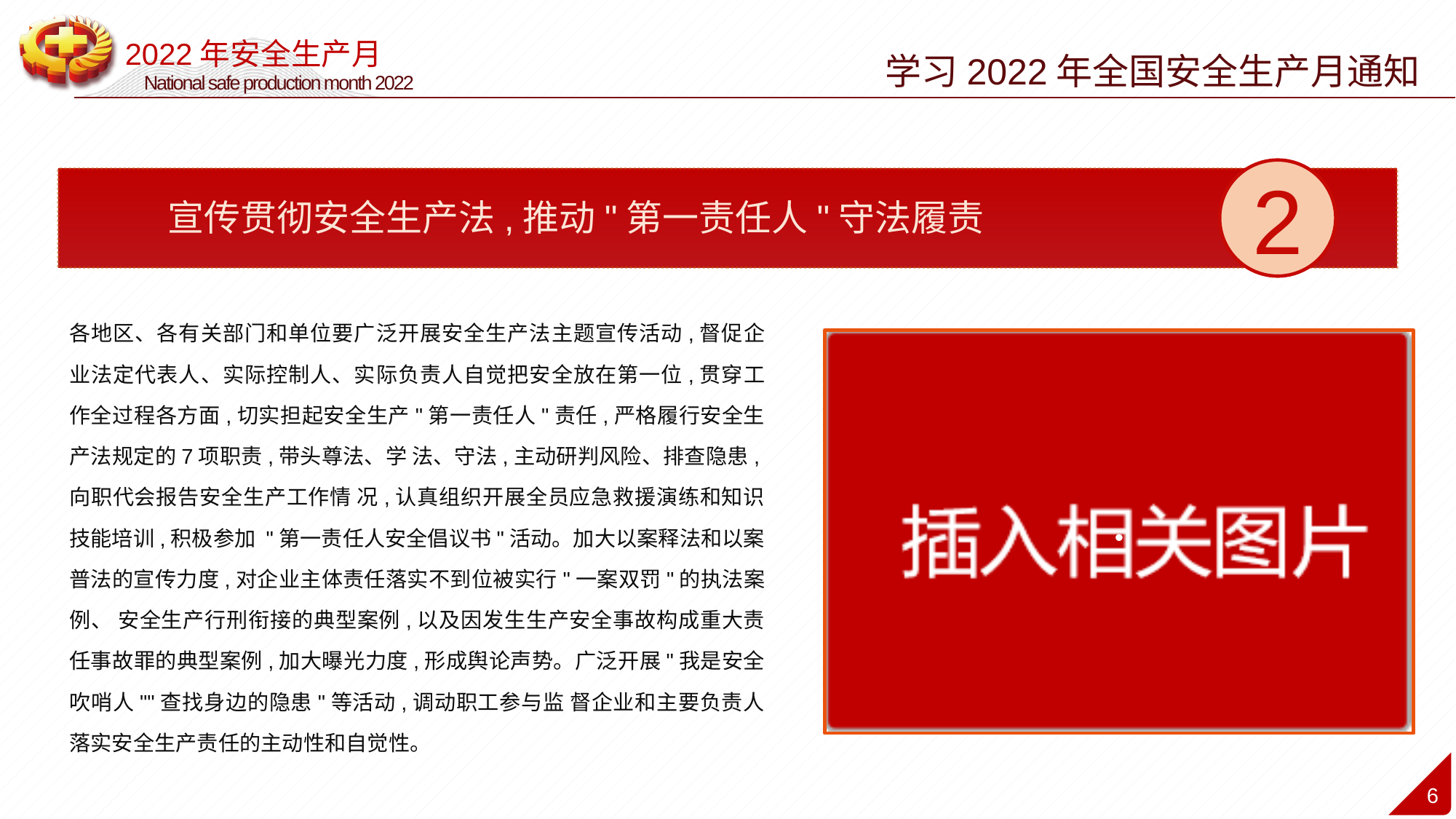

学习2022年全国安全生产月通知
2

宣传贯彻安全生产法,推动"第一责任人"守法履责
各地区、各有关部门和单位要广泛开展安全生产法主题宣传活动,督促企业法定代表人、实际控制人、实际负责人自觉把安全放在第一位,贯穿工作全过程各方面,切实担起安全生产"第一责任人"责任,严格履行安全生产法规定的7项职责,带头尊法、学 法、守法,主动研判风险、排查隐患,向职代会报告安全生产工作情 况,认真组织开展全员应急救援演练和知识技能培训,积极参加 "第一责任人安全倡议书"活动。加大以案释法和以案普法的宣传力度,对企业主体责任落实不到位被实行"一案双罚"的执法案例、 安全生产行刑衔接的典型案例,以及因发生生产安全事故构成重大责任事故罪的典型案例,加大曝光力度,形成舆论声势。广泛开展"我是安全吹哨人""查找身边的隐患"等活动,调动职工参与监 督企业和主要负责人落实安全生产责任的主动性和自觉性。
·